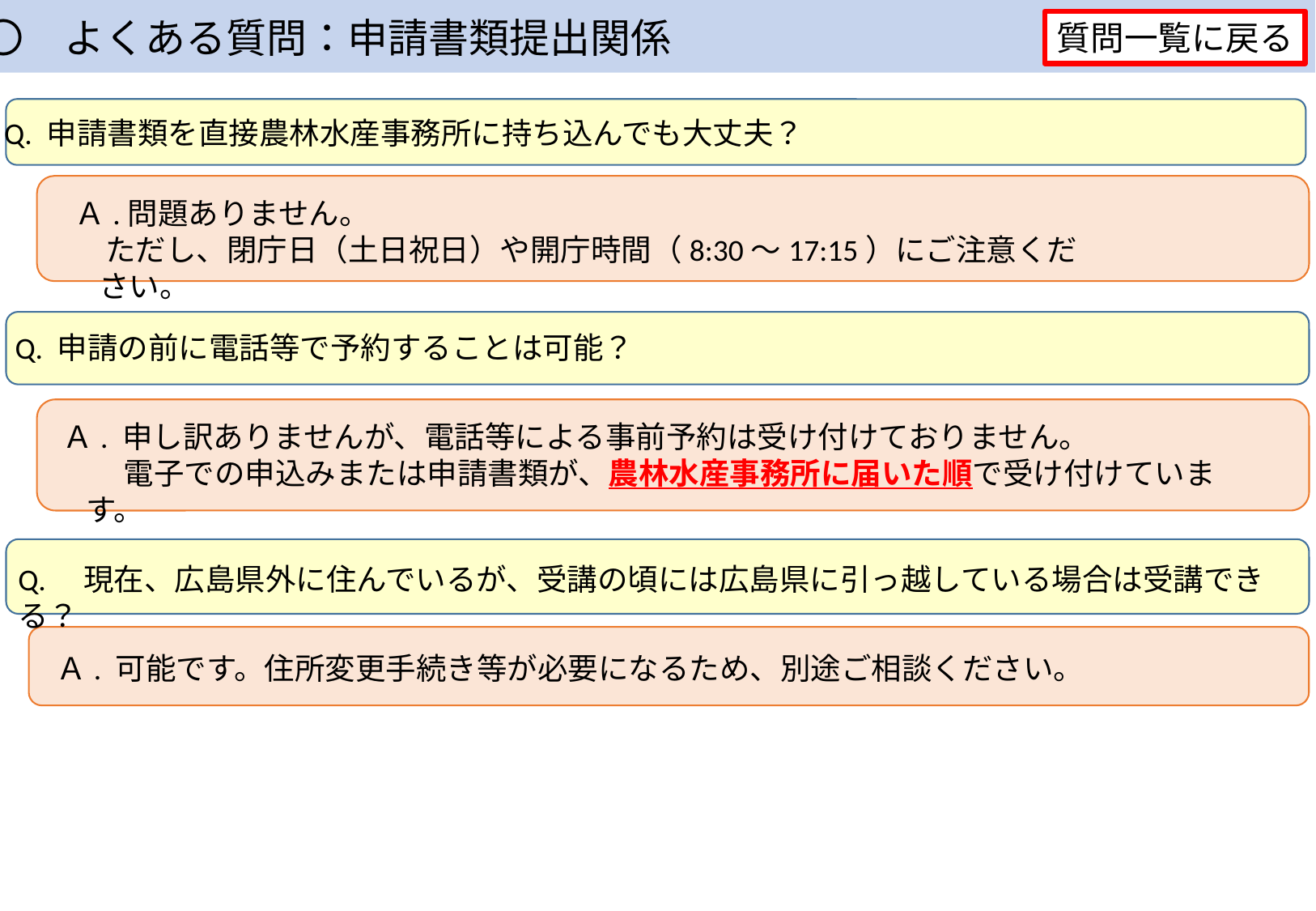

〇　よくある質問：申請書類提出関係
質問一覧に戻る

Q. 申請書類を直接農林水産事務所に持ち込んでも大丈夫？

Ａ.問題ありません。
　ただし、閉庁日（土日祝日）や開庁時間（8:30～17:15）にご注意ください。

Q. 申請の前に電話等で予約することは可能？

Ａ. 申し訳ありませんが、電話等による事前予約は受け付けておりません。
　　電子での申込みまたは申請書類が、農林水産事務所に届いた順で受け付けています。

Q.　現在、広島県外に住んでいるが、受講の頃には広島県に引っ越している場合は受講できる？

Ａ. 可能です。住所変更手続き等が必要になるため、別途ご相談ください。